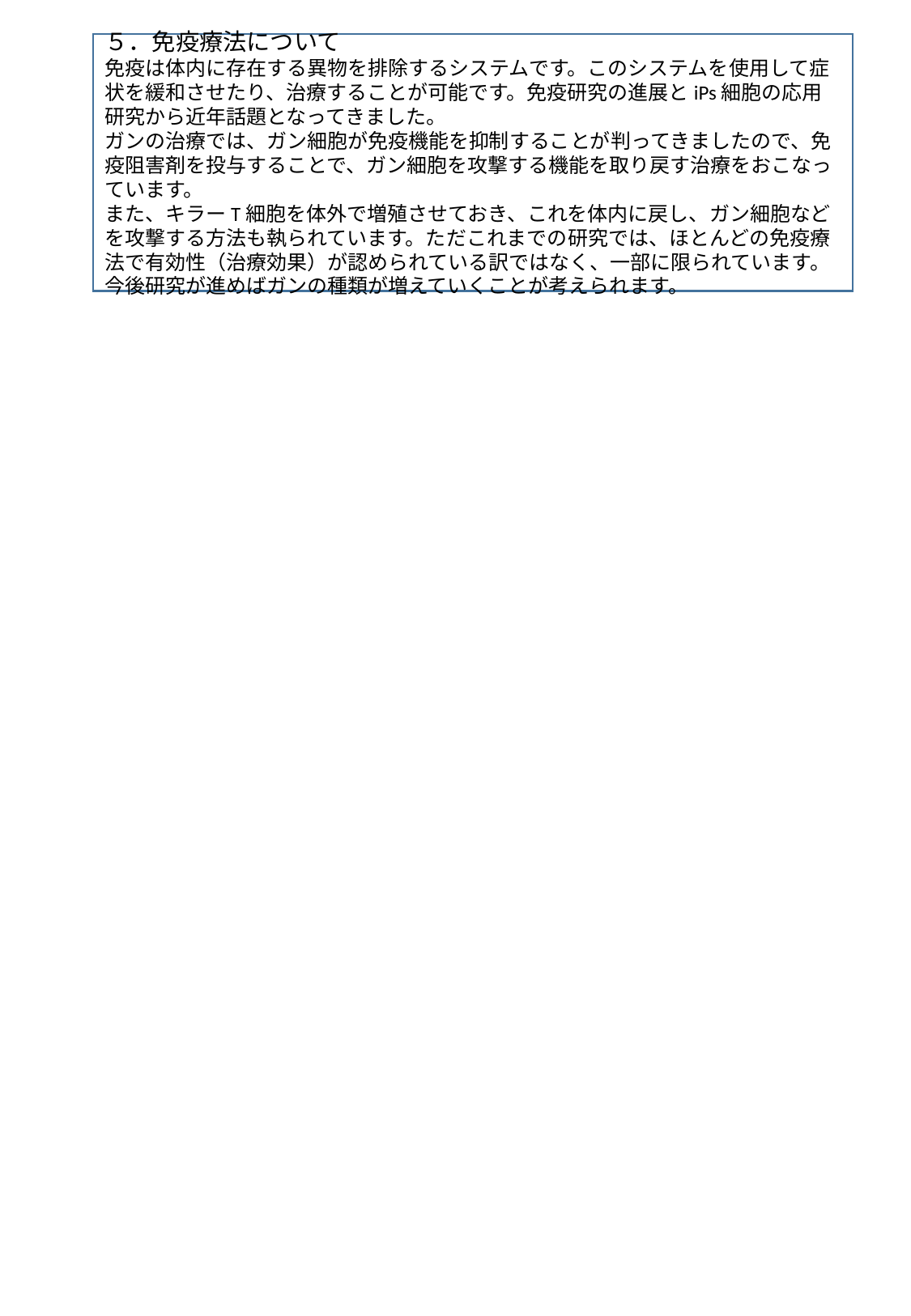

５．免疫療法について
免疫は体内に存在する異物を排除するシステムです。このシステムを使用して症状を緩和させたり、治療することが可能です。免疫研究の進展とiPs細胞の応用研究から近年話題となってきました。
ガンの治療では、ガン細胞が免疫機能を抑制することが判ってきましたので、免疫阻害剤を投与することで、ガン細胞を攻撃する機能を取り戻す治療をおこなっています。
また、キラーT細胞を体外で増殖させておき、これを体内に戻し、ガン細胞などを攻撃する方法も執られています。ただこれまでの研究では、ほとんどの免疫療法で有効性（治療効果）が認められている訳ではなく、一部に限られています。今後研究が進めばガンの種類が増えていくことが考えられます。